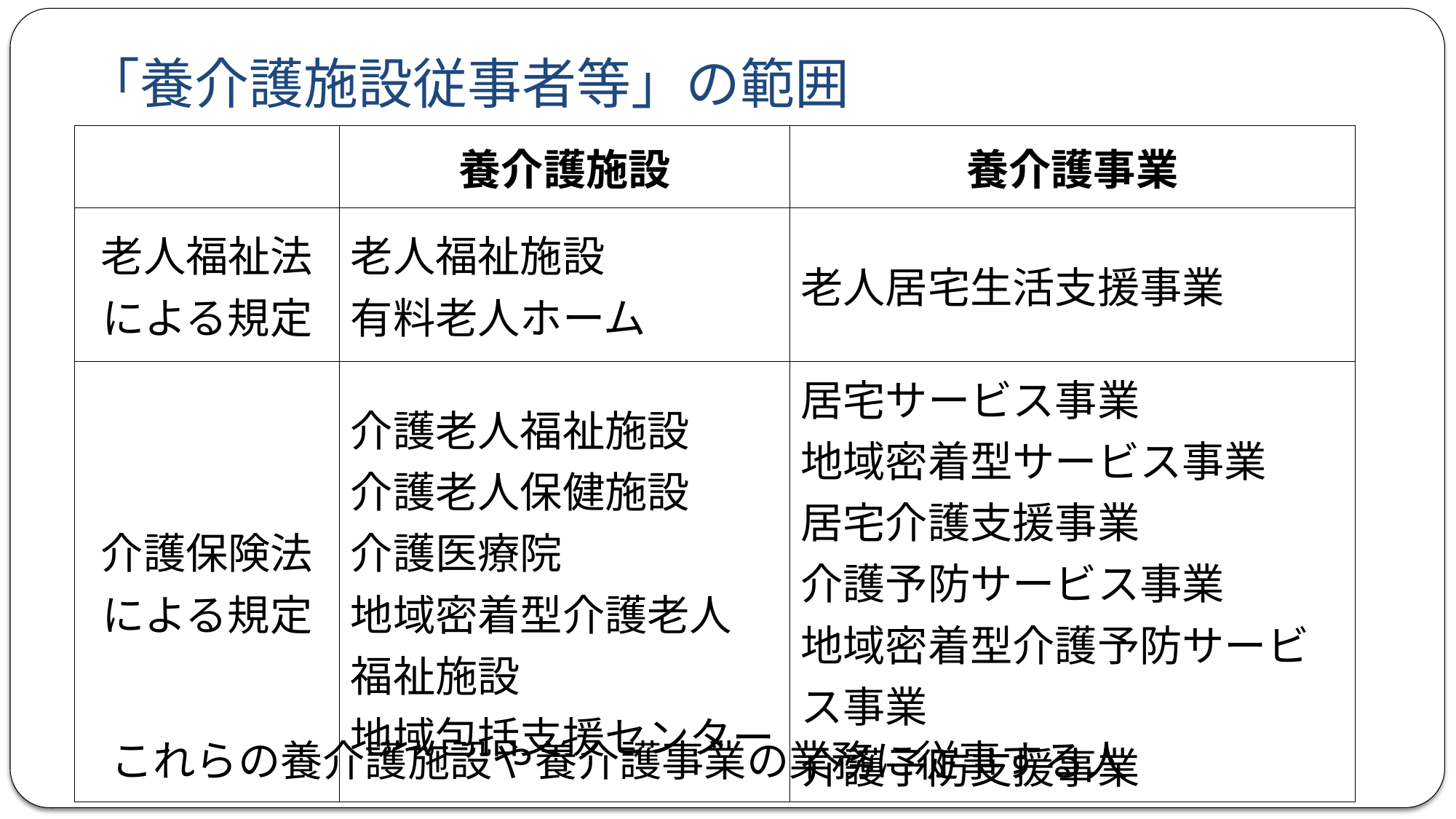

# 「養介護施設従事者等」の範囲
|  | 養介護施設 | 養介護事業 |
| --- | --- | --- |
| 老人福祉法による規定 | 老人福祉施設 有料老人ホーム | 老人居宅生活支援事業 |
| 介護保険法による規定 | 介護老人福祉施設 介護老人保健施設 介護医療院 地域密着型介護老人　福祉施設 地域包括支援センター | 居宅サービス事業 地域密着型サービス事業 居宅介護支援事業 介護予防サービス事業 地域密着型介護予防サービス事業 介護予防支援事業 |
これらの養介護施設や養介護事業の業務に従事する人